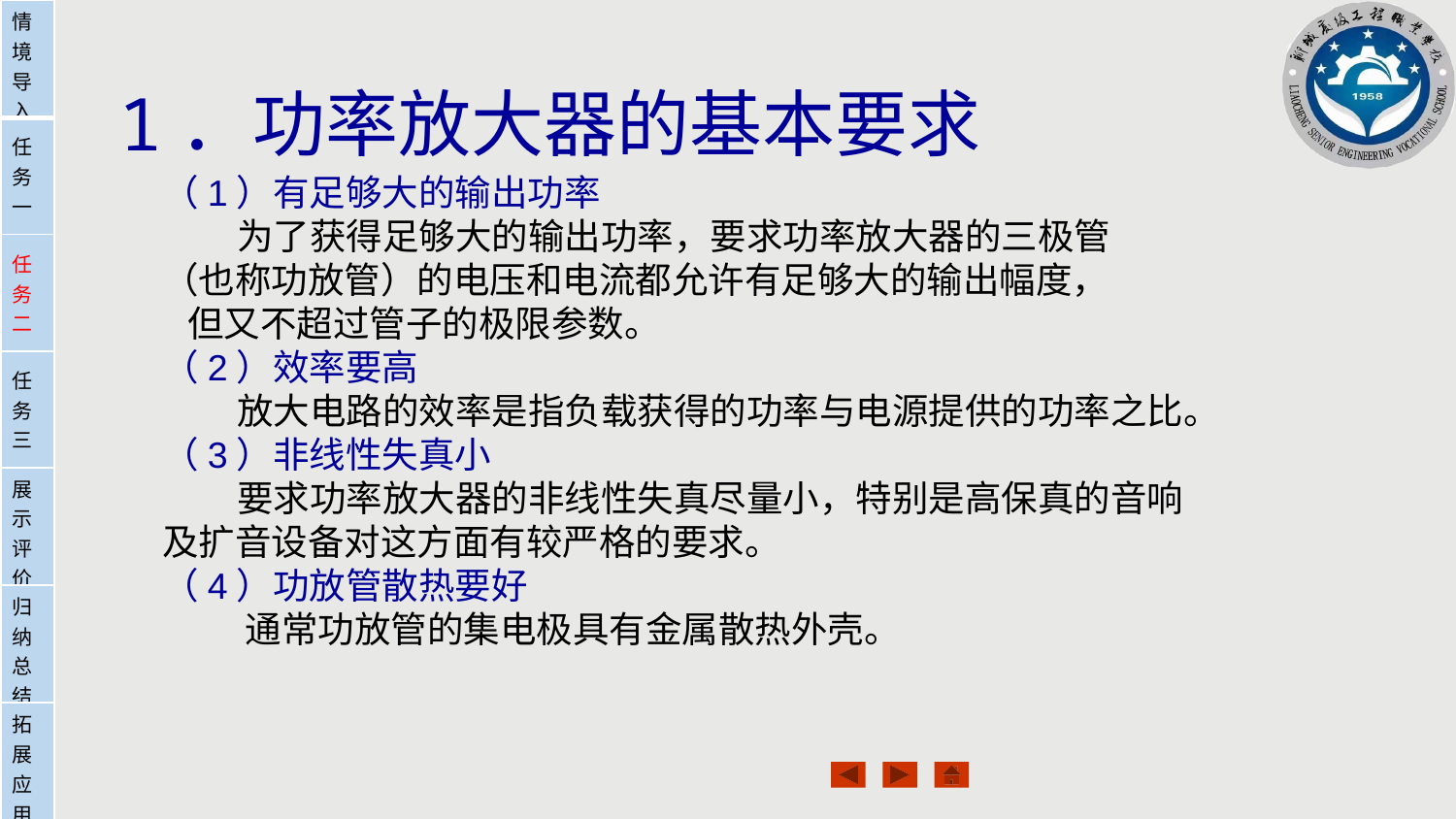

| 情境导入 |
| --- |
| 任务一 |
| 任务二 |
| 任务三 |
| 展示评价 |
| 归纳总结 |
| 拓展应用 |
1．功率放大器的基本要求
（1）有足够大的输出功率
        为了获得足够大的输出功率，要求功率放大器的三极管
（也称功放管）的电压和电流都允许有足够大的输出幅度，
  但又不超过管子的极限参数。
（2）效率要高
        放大电路的效率是指负载获得的功率与电源提供的功率之比。
（3）非线性失真小
        要求功率放大器的非线性失真尽量小，特别是高保真的音响
及扩音设备对这方面有较严格的要求。
（4）功放管散热要好
         通常功放管的集电极具有金属散热外壳。